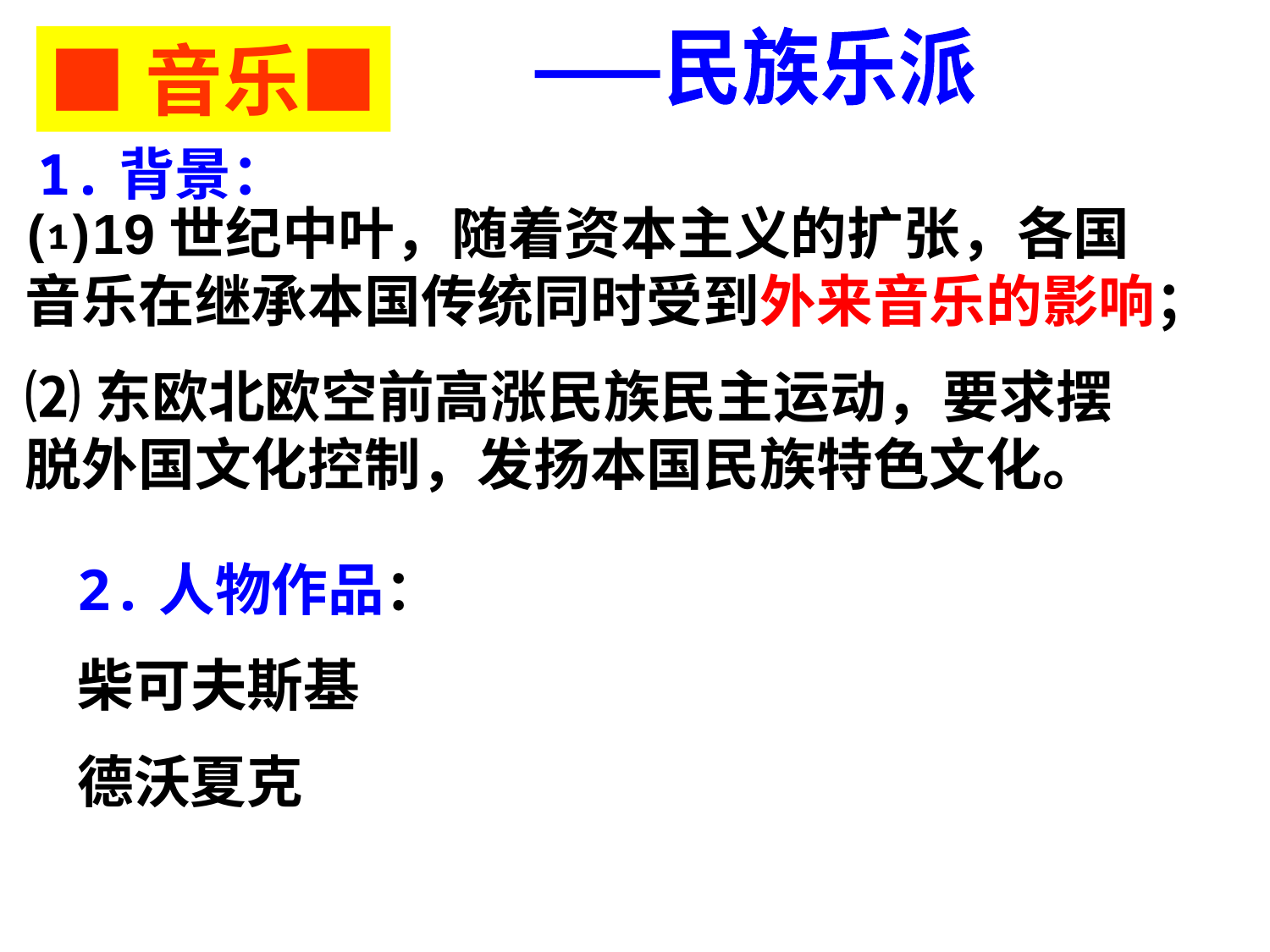

■音乐■
——民族乐派
1.背景：
⑴19世纪中叶，随着资本主义的扩张，各国音乐在继承本国传统同时受到外来音乐的影响；
⑵东欧北欧空前高涨民族民主运动，要求摆脱外国文化控制，发扬本国民族特色文化。

2.人物作品：
柴可夫斯基
德沃夏克

12